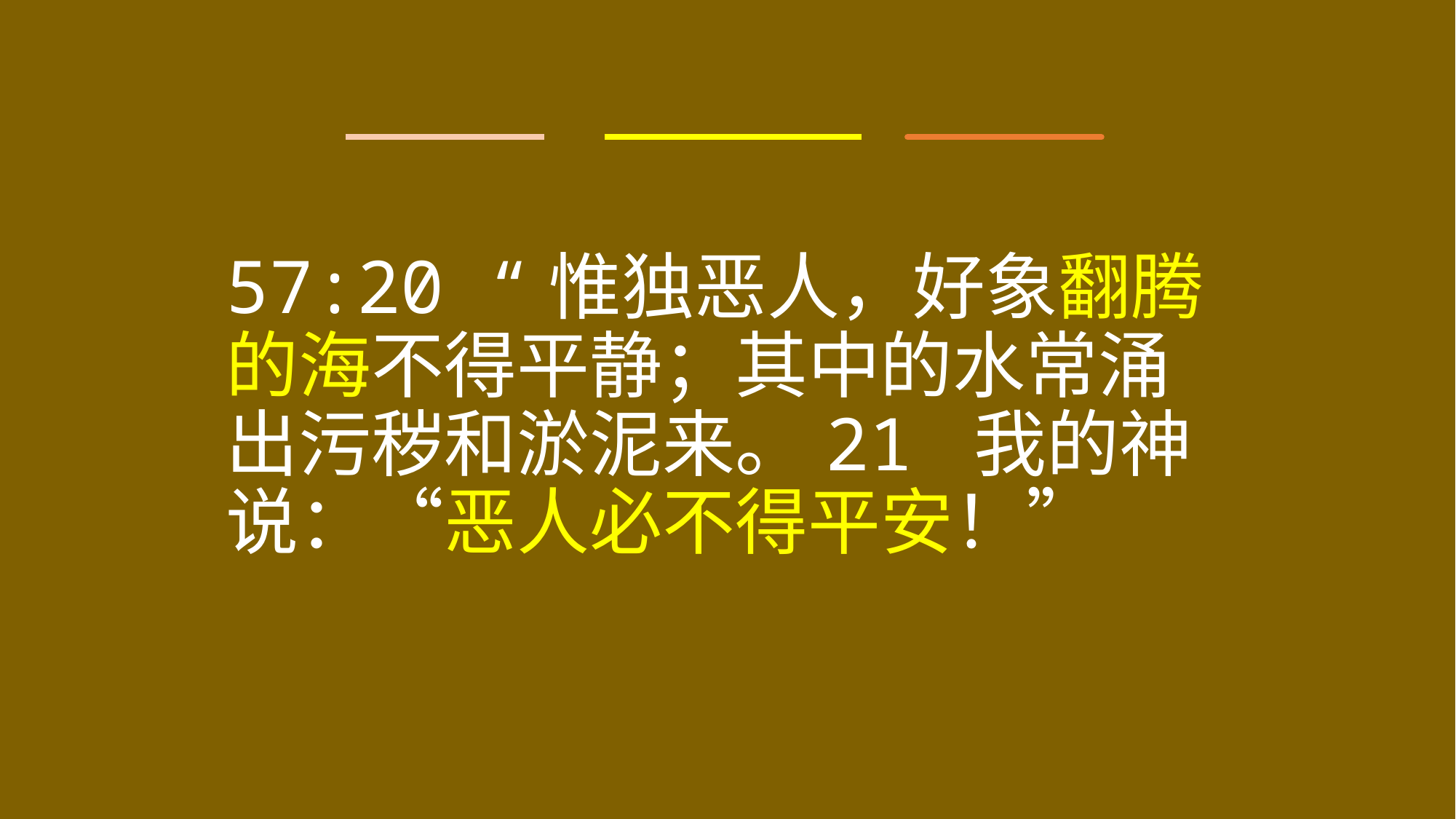

57:20 “惟独恶人，好象翻腾的海不得平静；其中的水常涌出污秽和淤泥来。21 我的神说：“恶人必不得平安！”